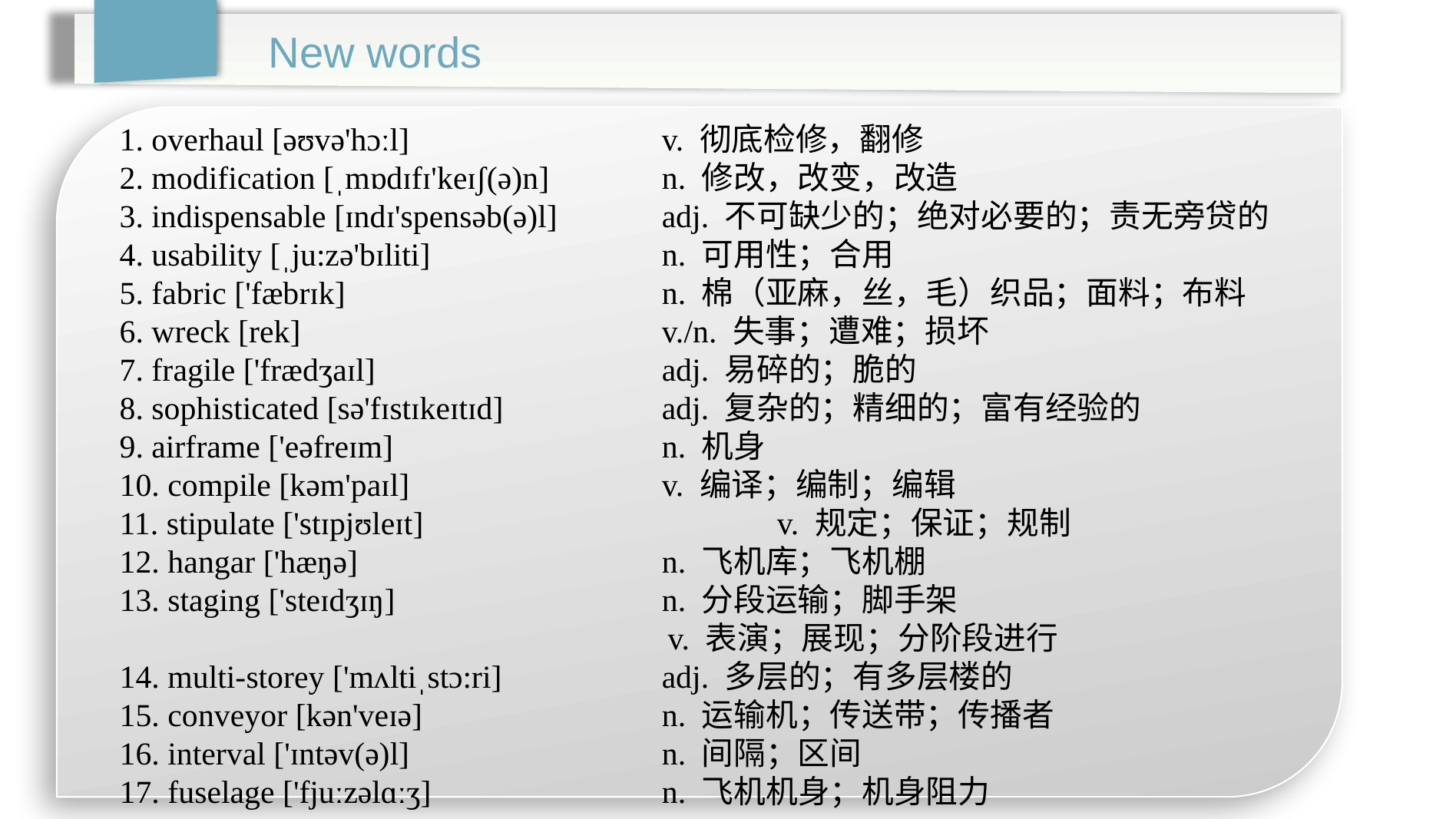

New words

1. overhaul [əʊvə'hɔːl]			v. 彻底检修，翻修
2. modification [ˌmɒdɪfɪ'keɪʃ(ə)n]	n. 修改，改变，改造
3. indispensable [ɪndɪ'spensəb(ə)l]	adj. 不可缺少的；绝对必要的；责无旁贷的
4. usability [ˌju:zə'bɪliti] 		n. 可用性；合用
5. fabric ['fæbrɪk] 			n. 棉（亚麻，丝，毛）织品；面料；布料
6. wreck [rek]				v./n. 失事；遭难；损坏
7. fragile ['frædʒaɪl] 			adj. 易碎的；脆的
8. sophisticated [sə'fɪstɪkeɪtɪd] 		adj. 复杂的；精细的；富有经验的
9. airframe ['eəfreɪm] 			n. 机身
10. compile [kəm'paɪl] 			v. 编译；编制；编辑
11. stipulate ['stɪpjʊleɪt] 			v. 规定；保证；规制
12. hangar ['hæŋə] 			n. 飞机库；飞机棚
13. staging ['steɪdʒɪŋ] 			n. 分段运输；脚手架
                                                                    v. 表演；展现；分阶段进行
14. multi-storey ['mʌltiˌstɔ:ri] 		adj. 多层的；有多层楼的
15. conveyor [kən'veɪə] 			n. 运输机；传送带；传播者
16. interval ['ɪntəv(ə)l] 			n. 间隔；区间
17. fuselage ['fjuːzəlɑːʒ] 		n. 飞机机身；机身阻力